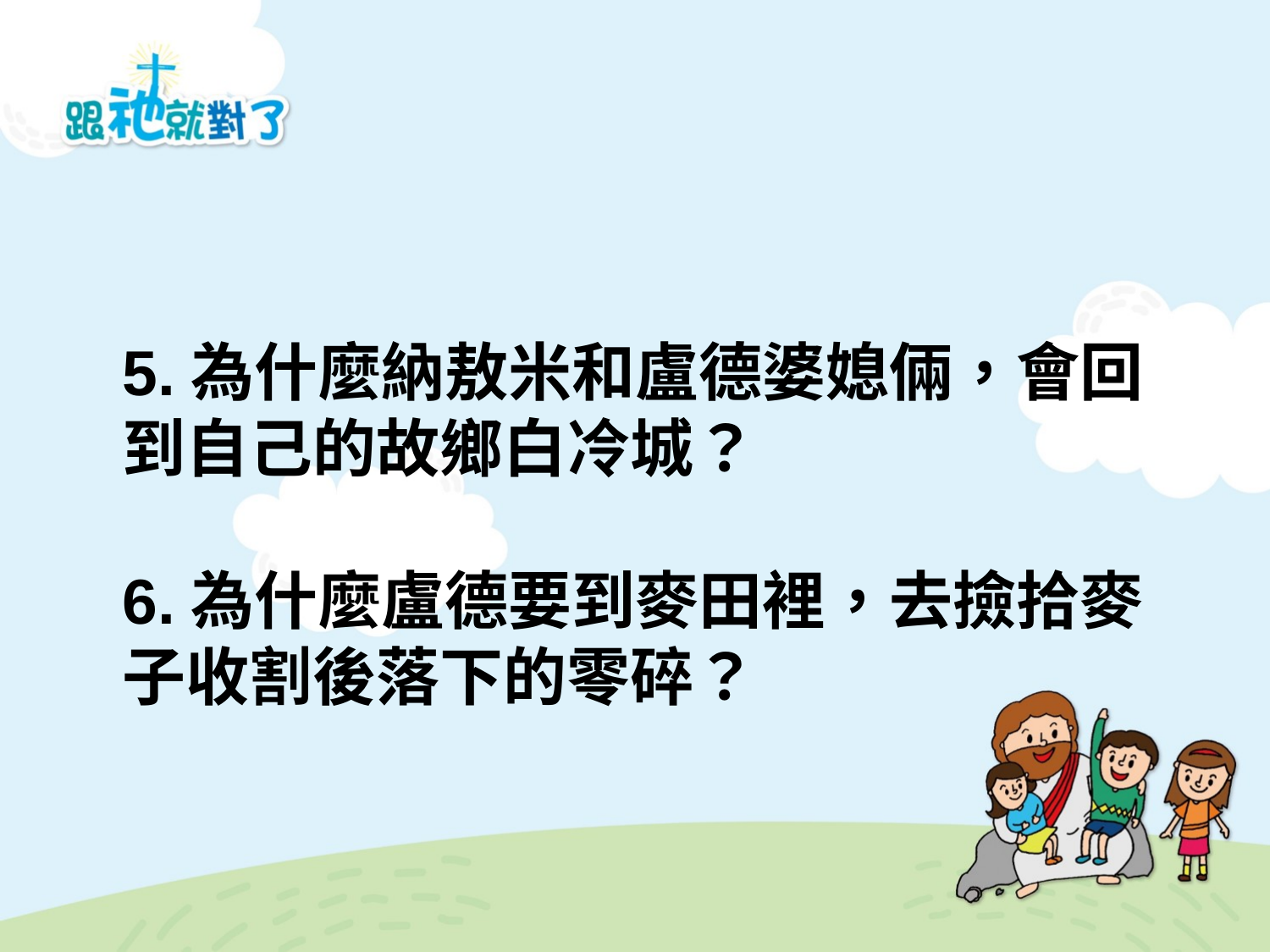

5.為什麼納敖米和盧德婆媳倆，會回到自己的故鄉白冷城？

6.為什麼盧德要到麥田裡，去撿拾麥子收割後落下的零碎？